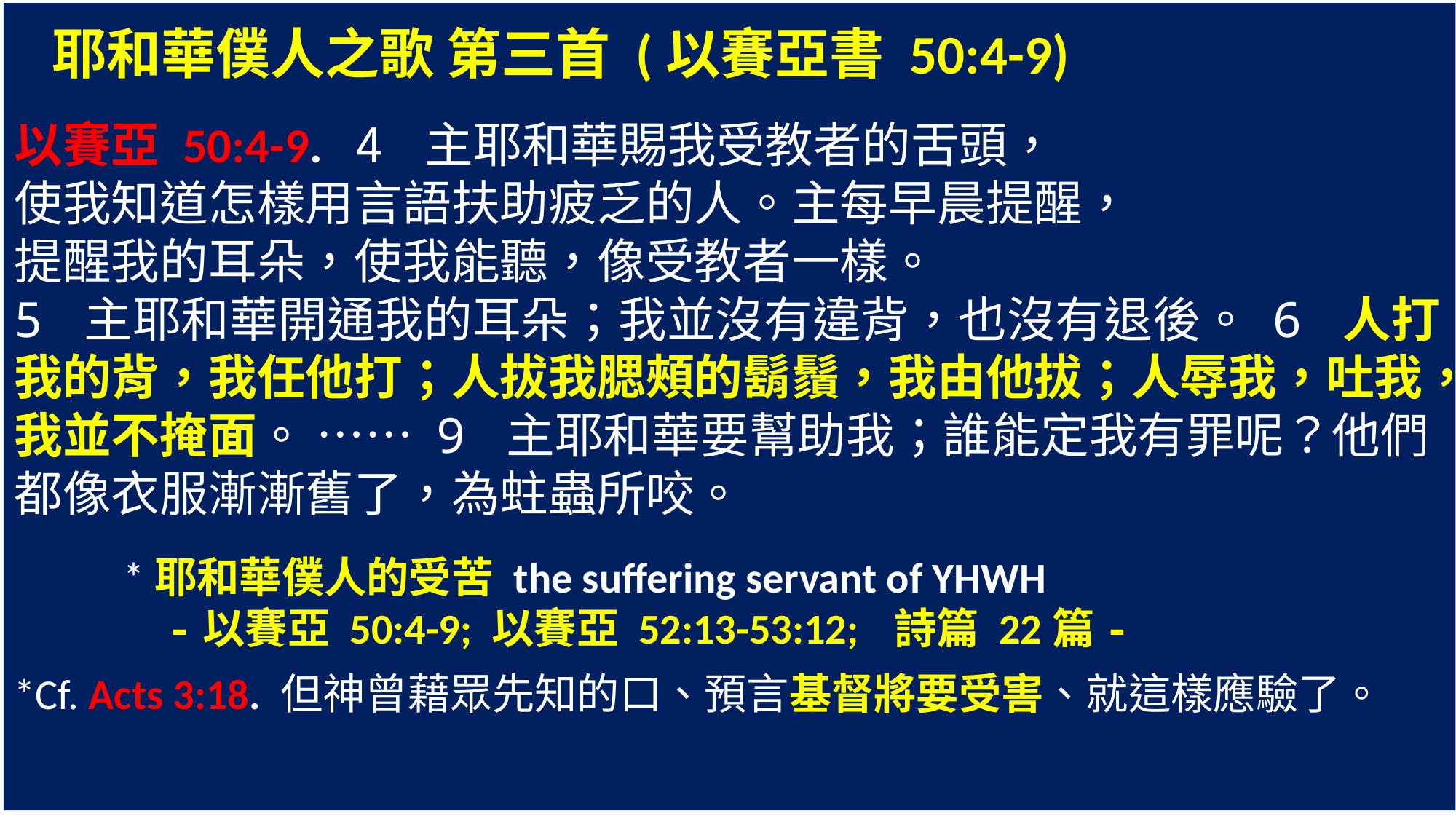

耶和華僕人之歌 第三首 (以賽亞書 50:4-9)

以賽亞 50:4-9.   4 主耶和華賜我受教者的舌頭，
使我知道怎樣用言語扶助疲乏的人。主每早晨提醒，
提醒我的耳朵，使我能聽，像受教者一樣。
5 主耶和華開通我的耳朵；我並沒有違背，也沒有退後。 6 人打我的背，我任他打；人拔我腮頰的鬍鬚，我由他拔；人辱我，吐我，我並不掩面。 …… 9 主耶和華要幫助我；誰能定我有罪呢？他們都像衣服漸漸舊了，為蛀蟲所咬。

	*耶和華僕人的受苦 the suffering servant of YHWH
      -以賽亞 50:4-9; 以賽亞 52:13-53:12; 詩篇 22篇-

*Cf. Acts 3:18. 但神曾藉眾先知的口、預言基督將要受害、就這樣應驗了。